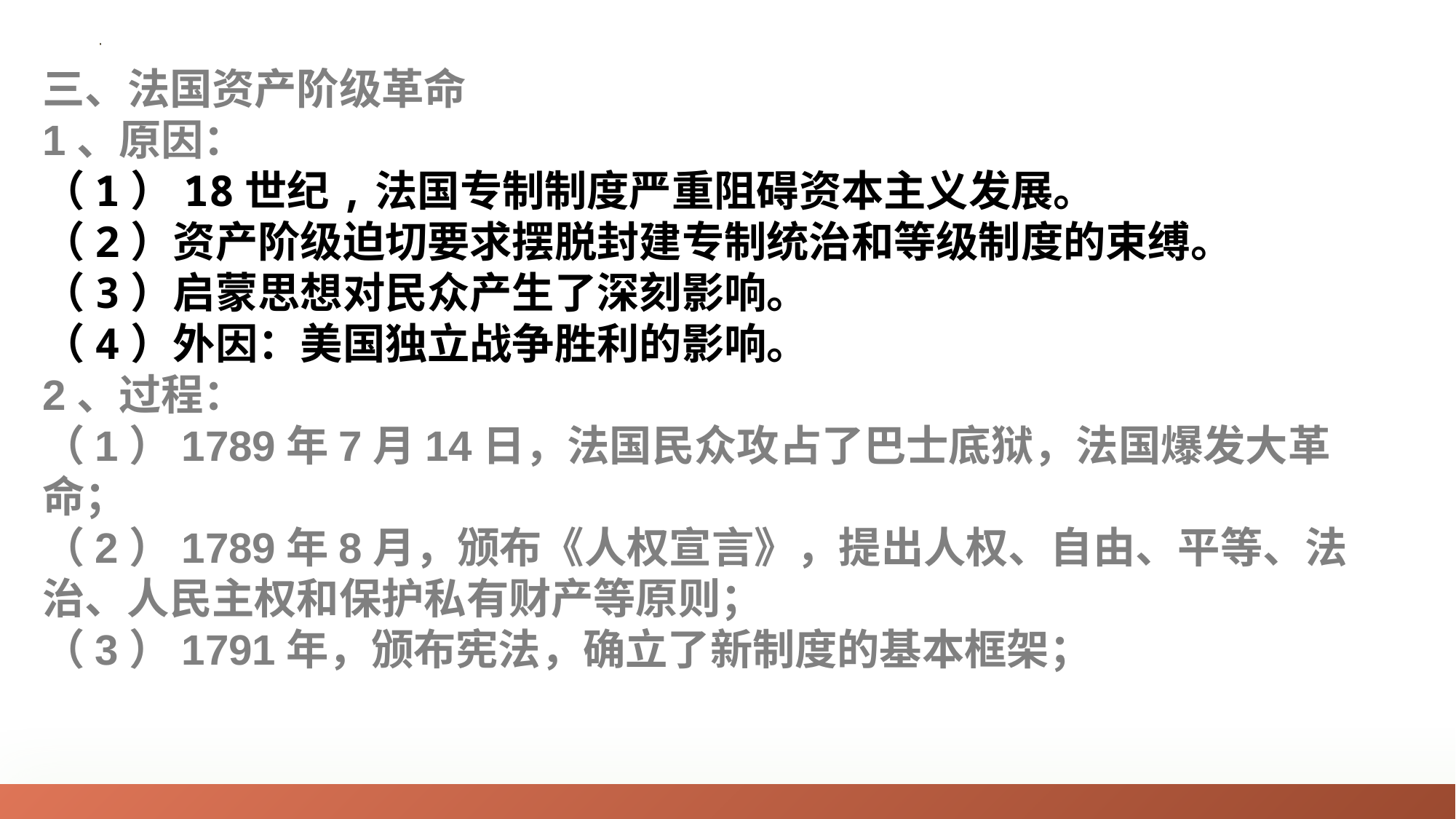

三、法国资产阶级革命
1、原因：
（1）18世纪,法国专制制度严重阻碍资本主义发展。
（2）资产阶级迫切要求摆脱封建专制统治和等级制度的束缚。
（3）启蒙思想对民众产生了深刻影响。
（4）外因：美国独立战争胜利的影响。
2、过程：
（1）1789年7月14日，法国民众攻占了巴士底狱，法国爆发大革命；
（2）1789年8月，颁布《人权宣言》，提出人权、自由、平等、法治、人民主权和保护私有财产等原则；
（3）1791年，颁布宪法，确立了新制度的基本框架；

02
稿定PPT
稿定PPT，海量素材持续更新，上千款模板选择总有一款适合你